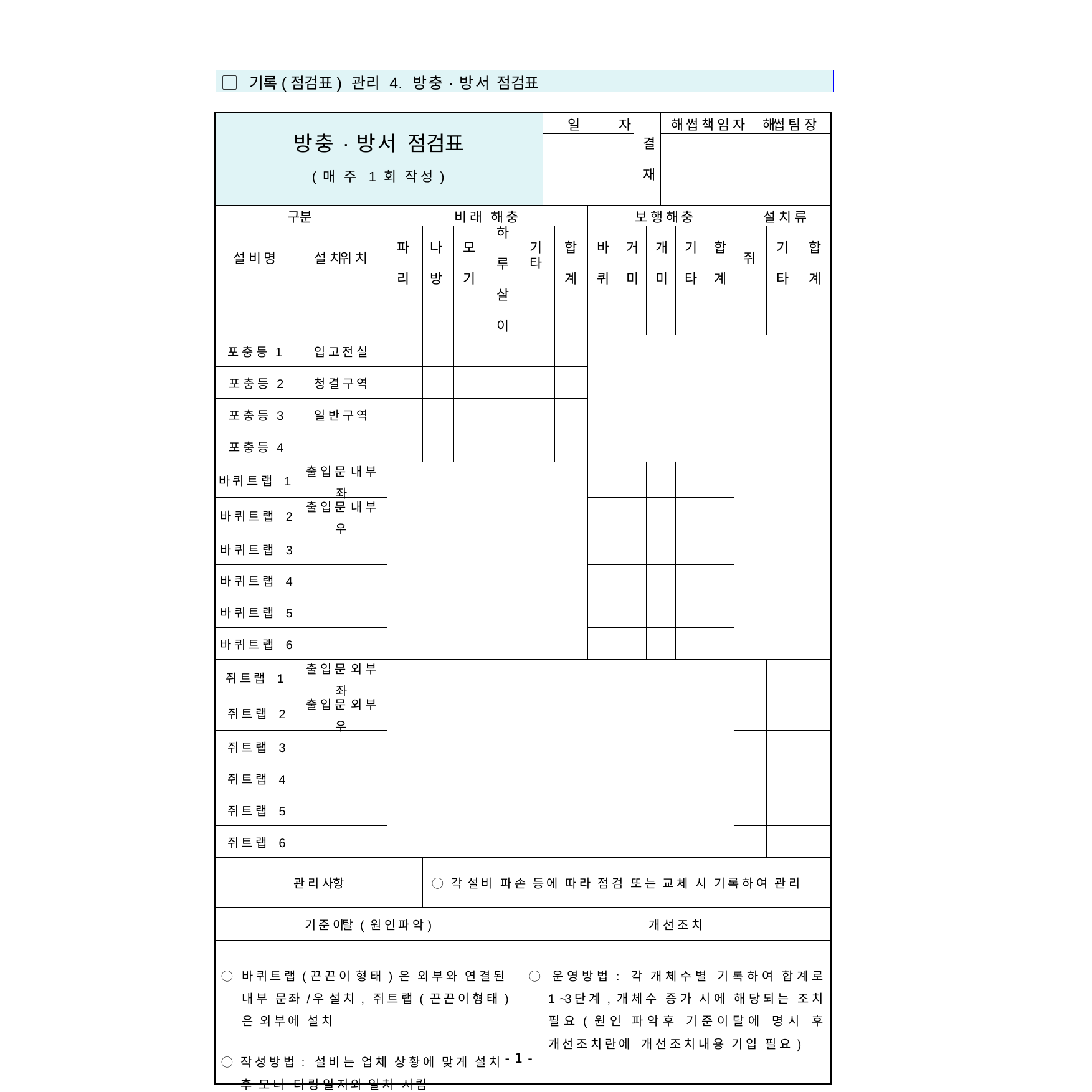

▢ 기록(점검표) 관리 4. 방충·방서 점검표
| 방충·방서 점검표 ( 매 주 1 회 작 성 ) |  |  |  |  |  |  | 일 자 |  |  |  | 결 재 |  | 해 썹 책 임 자 |  |  |  | 해썹 팀 장 |  |  |
| --- | --- | --- | --- | --- | --- | --- | --- | --- | --- | --- | --- | --- | --- | --- | --- | --- | --- | --- | --- |
|  |  |  |  |  |  |  |  |  |  |  |  |  |  |  |  |  |  |  |  |
| 구분 |  | 비 래 해 충 |  |  |  |  |  |  | 보 행 해 충 |  |  |  |  |  |  | 설 치 류 |  |  |  |
| 설 비 명 | 설 치위 치 | 파 리 | 나 방 | 모 기 | 하 루 살 이 | 기 타 |  | 합 계 | 바 퀴 | 거 미 |  | 개 미 |  | 기 타 | 합 계 | 쥐 |  | 기 타 | 합 계 |
| 포 충 등 1 | 입 고 전 실 |  |  |  |  |  |  |  |  |  |  |  |  |  |  |  |  |  |  |
| 포 충 등 2 | 청 결 구 역 |  |  |  |  |  |  |  |  |  |  |  |  |  |  |  |  |  |  |
| 포 충 등 3 | 일 반 구 역 |  |  |  |  |  |  |  |  |  |  |  |  |  |  |  |  |  |  |
| 포 충 등 4 |  |  |  |  |  |  |  |  |  |  |  |  |  |  |  |  |  |  |  |
| 바 퀴 트 랩 1 | 출 입 문 내 부 좌 |  |  |  |  |  |  |  |  |  |  |  |  |  |  |  |  |  |  |
| 바 퀴 트 랩 2 | 출 입 문 내 부 우 |  |  |  |  |  |  |  |  |  |  |  |  |  |  |  |  |  |  |
| 바 퀴 트 랩 3 |  |  |  |  |  |  |  |  |  |  |  |  |  |  |  |  |  |  |  |
| 바 퀴 트 랩 4 |  |  |  |  |  |  |  |  |  |  |  |  |  |  |  |  |  |  |  |
| 바 퀴 트 랩 5 |  |  |  |  |  |  |  |  |  |  |  |  |  |  |  |  |  |  |  |
| 바 퀴 트 랩 6 |  |  |  |  |  |  |  |  |  |  |  |  |  |  |  |  |  |  |  |
| 쥐 트 랩 1 | 출 입 문 외 부 좌 |  |  |  |  |  |  |  |  |  |  |  |  |  |  |  |  |  |  |
| 쥐 트 랩 2 | 출 입 문 외 부 우 |  |  |  |  |  |  |  |  |  |  |  |  |  |  |  |  |  |  |
| 쥐 트 랩 3 |  |  |  |  |  |  |  |  |  |  |  |  |  |  |  |  |  |  |  |
| 쥐 트 랩 4 |  |  |  |  |  |  |  |  |  |  |  |  |  |  |  |  |  |  |  |
| 쥐 트 랩 5 |  |  |  |  |  |  |  |  |  |  |  |  |  |  |  |  |  |  |  |
| 쥐 트 랩 6 |  |  |  |  |  |  |  |  |  |  |  |  |  |  |  |  |  |  |  |
| 관 리 사항 |  |  | ◯ 각 설 비 파 손 등 에 따 라 점 검 또 는 교 체 시 기 록 하 여 관 리 |  |  |  |  |  |  |  |  |  |  |  |  |  |  |  |  |
| 기 준 이탈 ( 원 인 파 악) |  |  |  |  |  | 개 선 조 치 |  |  |  |  |  |  |  |  |  |  |  |  |  |
| ◯ 바 퀴 트 랩 ( 끈 끈 이 형 태 ) 은 외 부 와 연 결 된 내 부 문 좌 /우 설 치 , 쥐 트 랩 ( 끈 끈 이 형 태 ) 은 외 부 에 설 치 ◯ 작 성 방 법 : 설 비 는 업 체 상 황 에 맞 게 설 치 후 모 니 터 링 일 지 와 일 치 시 킴 |  |  |  |  |  | ◯ 운 영 방 법 : 각 개 체 수 별 기 록 하 여 합 계 로 1 ~3단 계 , 개 체 수 증 가 시 에 해 당 되 는 조 치 필 요 ( 원 인 파 악 후 기 준 이 탈 에 명 시 후 개 선 조 치 란 에 개 선 조 치 내 용 기 입 필 요 ) |  |  |  |  |  |  |  |  |  |  |  |  |  |
- 1 -